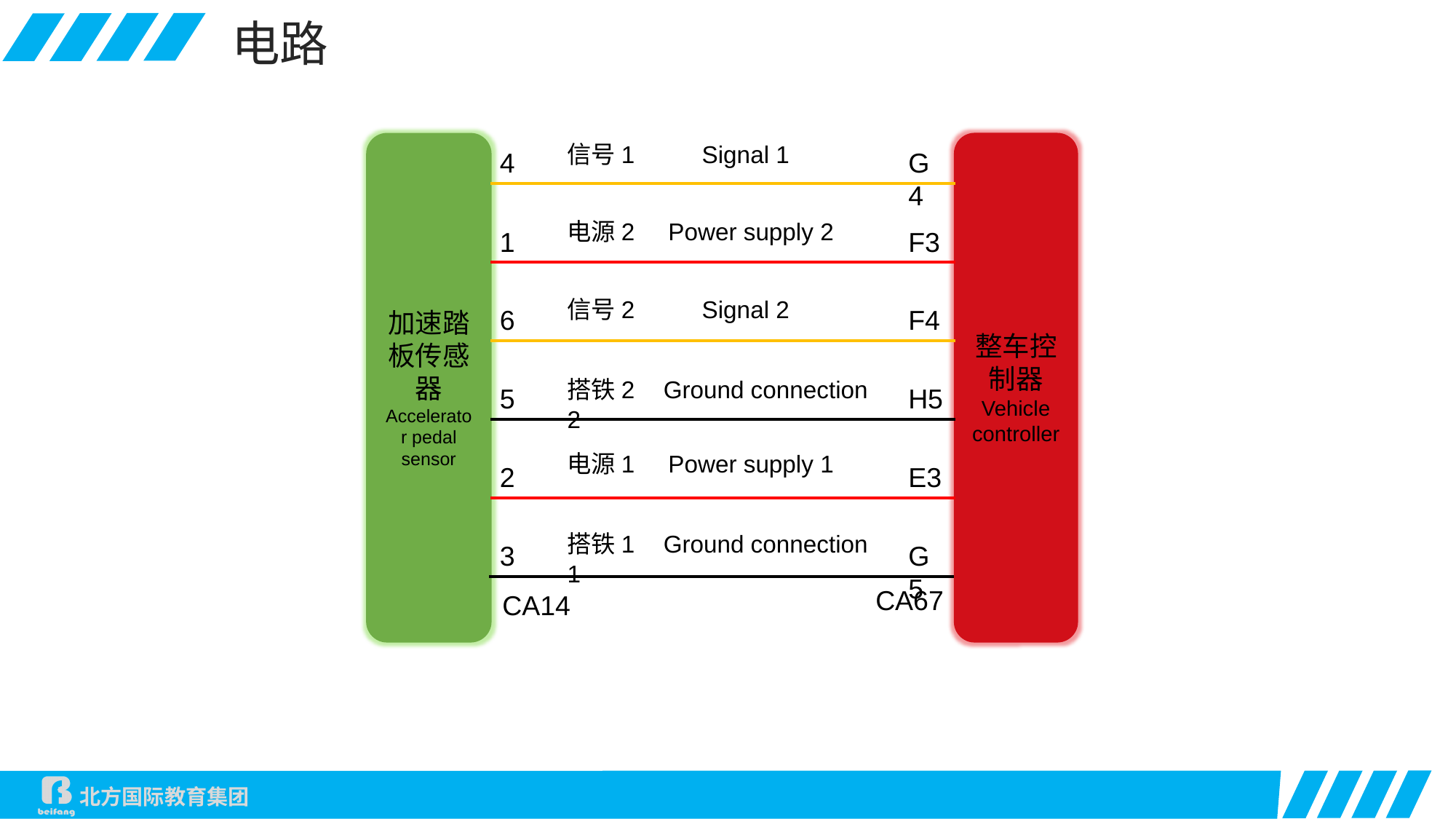

电路
整车控制器
Vehicle controller
加速踏板传感器
Accelerator pedal sensor
信号1          Signal 1

4
G4
电源2     Power supply 2

1
F3
信号2          Signal 2

6
F4
搭铁2    Ground connection 2

5
H5
电源1     Power supply 1

2
E3
搭铁1    Ground connection 1

3
G5
CA67
CA14